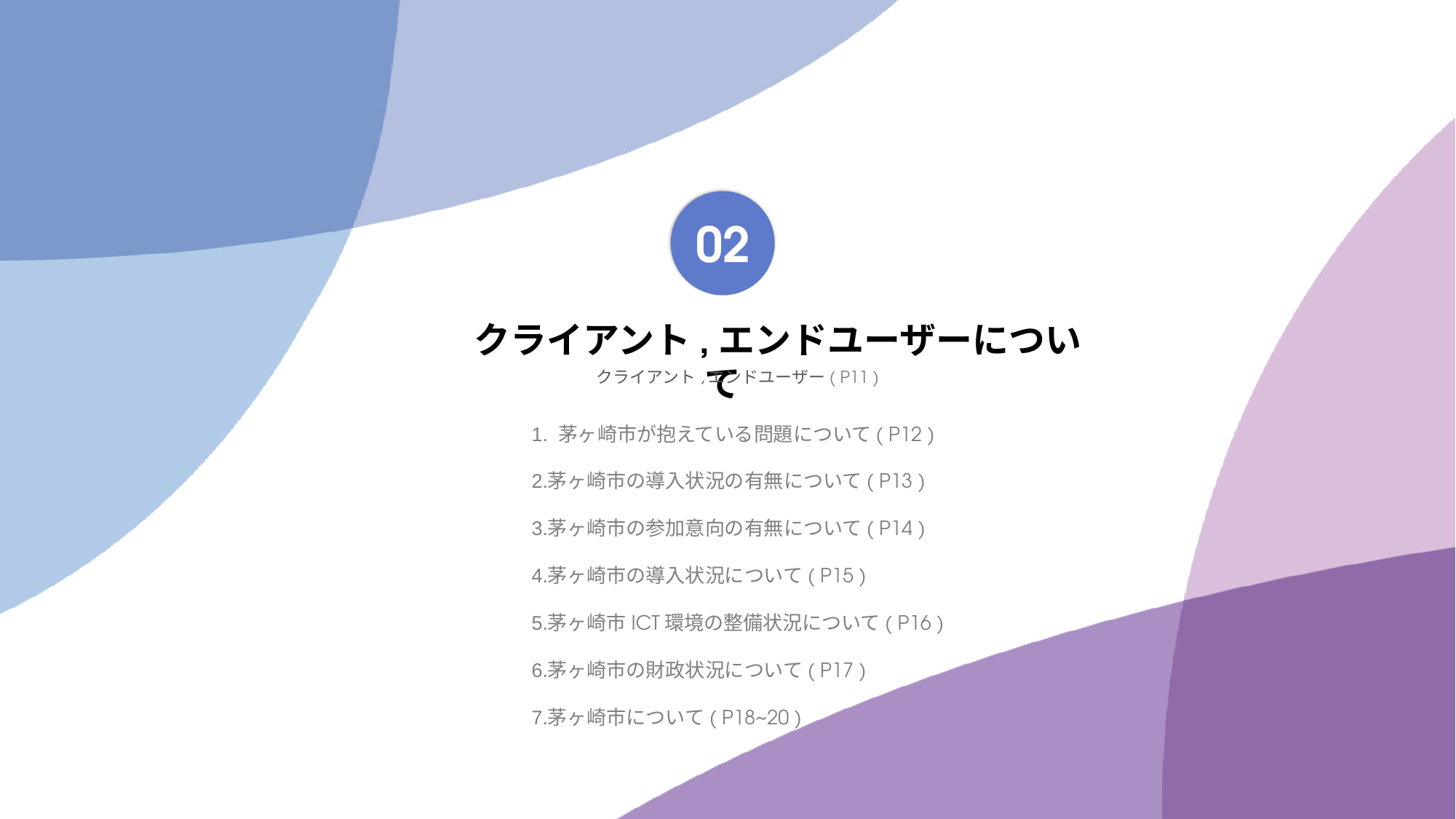

02
 	クライアント,エンドユーザーについて
クライアント,エンドユーザー( P11 )
 茅ヶ崎市が抱えている問題について( P12 )
茅ヶ崎市の導入状況の有無について( P13 )
茅ヶ崎市の参加意向の有無について( P14 )
茅ヶ崎市の導入状況について( P15 )
茅ヶ崎市ICT環境の整備状況について( P16 )
茅ヶ崎市の財政状況について( P17 )
茅ヶ崎市について( P18~20 )